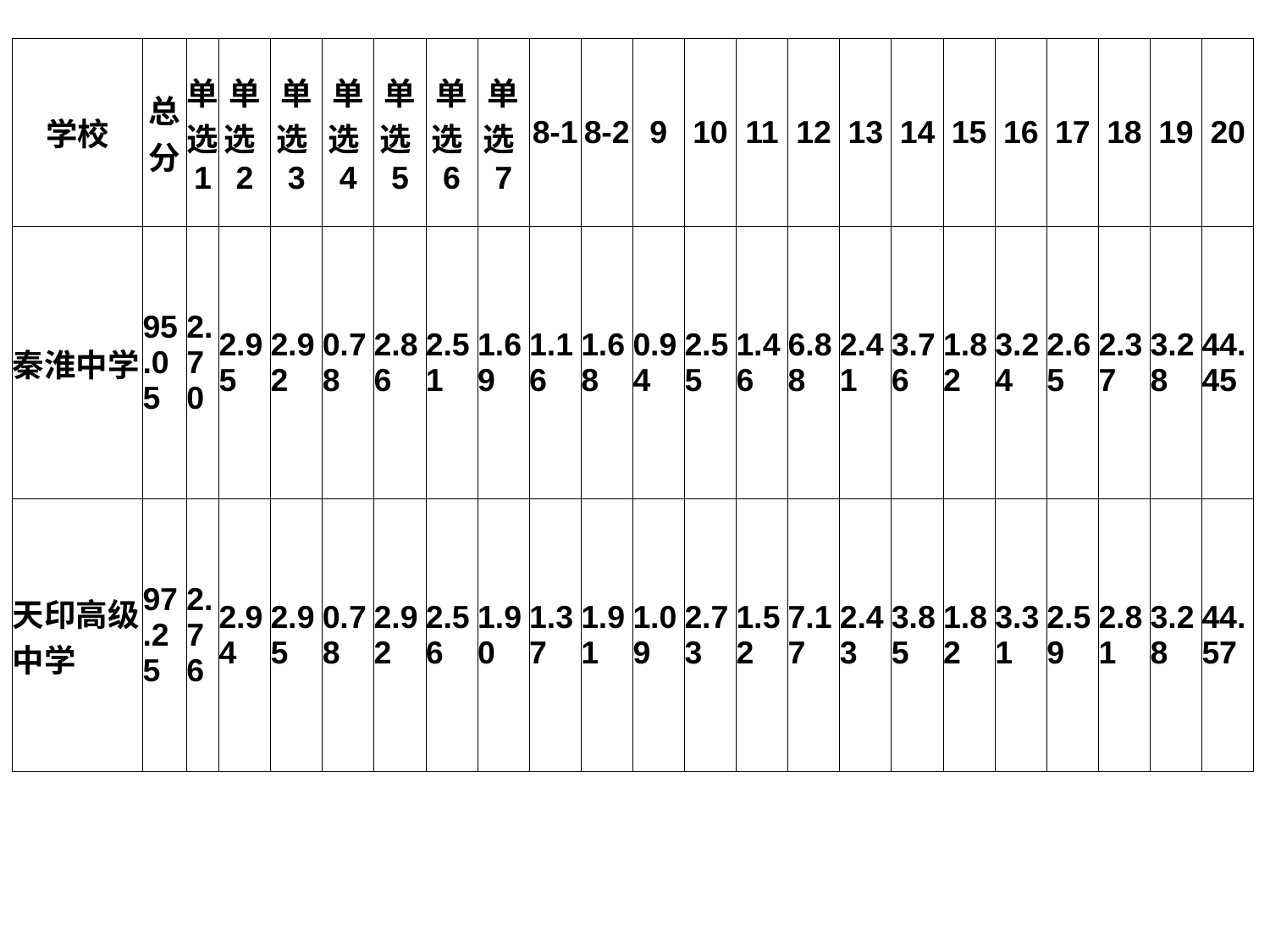

#
| 学校 | 总分 | 单选1 | 单选2 | 单选3 | 单选4 | 单选5 | 单选6 | 单选7 | 8-1 | 8-2 | 9 | 10 | 11 | 12 | 13 | 14 | 15 | 16 | 17 | 18 | 19 | 20 |
| --- | --- | --- | --- | --- | --- | --- | --- | --- | --- | --- | --- | --- | --- | --- | --- | --- | --- | --- | --- | --- | --- | --- |
| 秦淮中学 | 95.05 | 2.70 | 2.95 | 2.92 | 0.78 | 2.86 | 2.51 | 1.69 | 1.16 | 1.68 | 0.94 | 2.55 | 1.46 | 6.88 | 2.41 | 3.76 | 1.82 | 3.24 | 2.65 | 2.37 | 3.28 | 44.45 |
| 天印高级中学 | 97.25 | 2.76 | 2.94 | 2.95 | 0.78 | 2.92 | 2.56 | 1.90 | 1.37 | 1.91 | 1.09 | 2.73 | 1.52 | 7.17 | 2.43 | 3.85 | 1.82 | 3.31 | 2.59 | 2.81 | 3.28 | 44.57 |